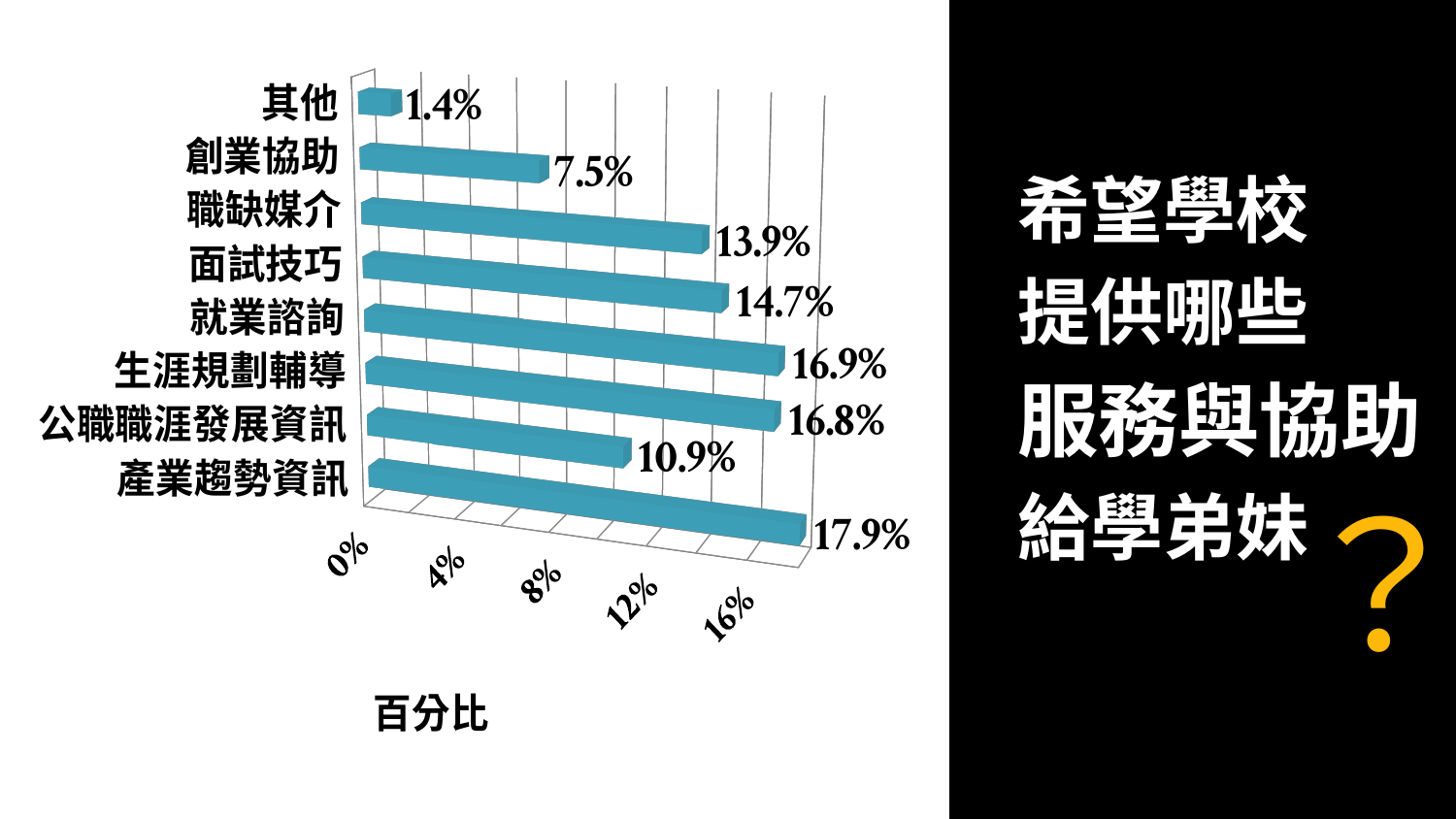

[unsupported chart]

希望學校
提供哪些
服務與協助
給學弟妹
？
43